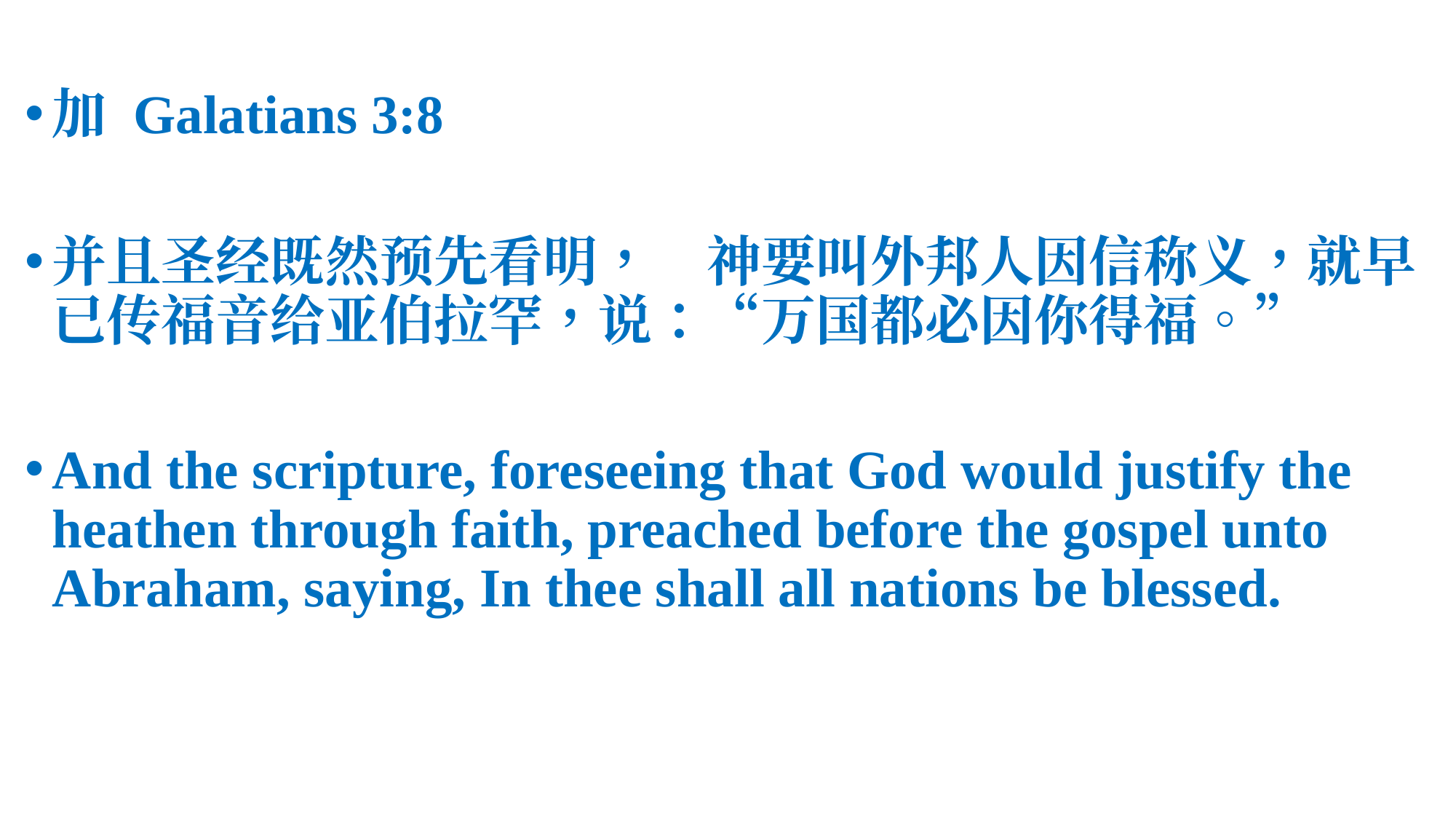

加 Galatians 3:8

并且圣经既然预先看明，　神要叫外邦人因信称义，就早已传福音给亚伯拉罕，说：“万国都必因你得福。”

And the scripture, foreseeing that God would justify the heathen through faith, preached before the gospel unto Abraham, saying, In thee shall all nations be blessed.